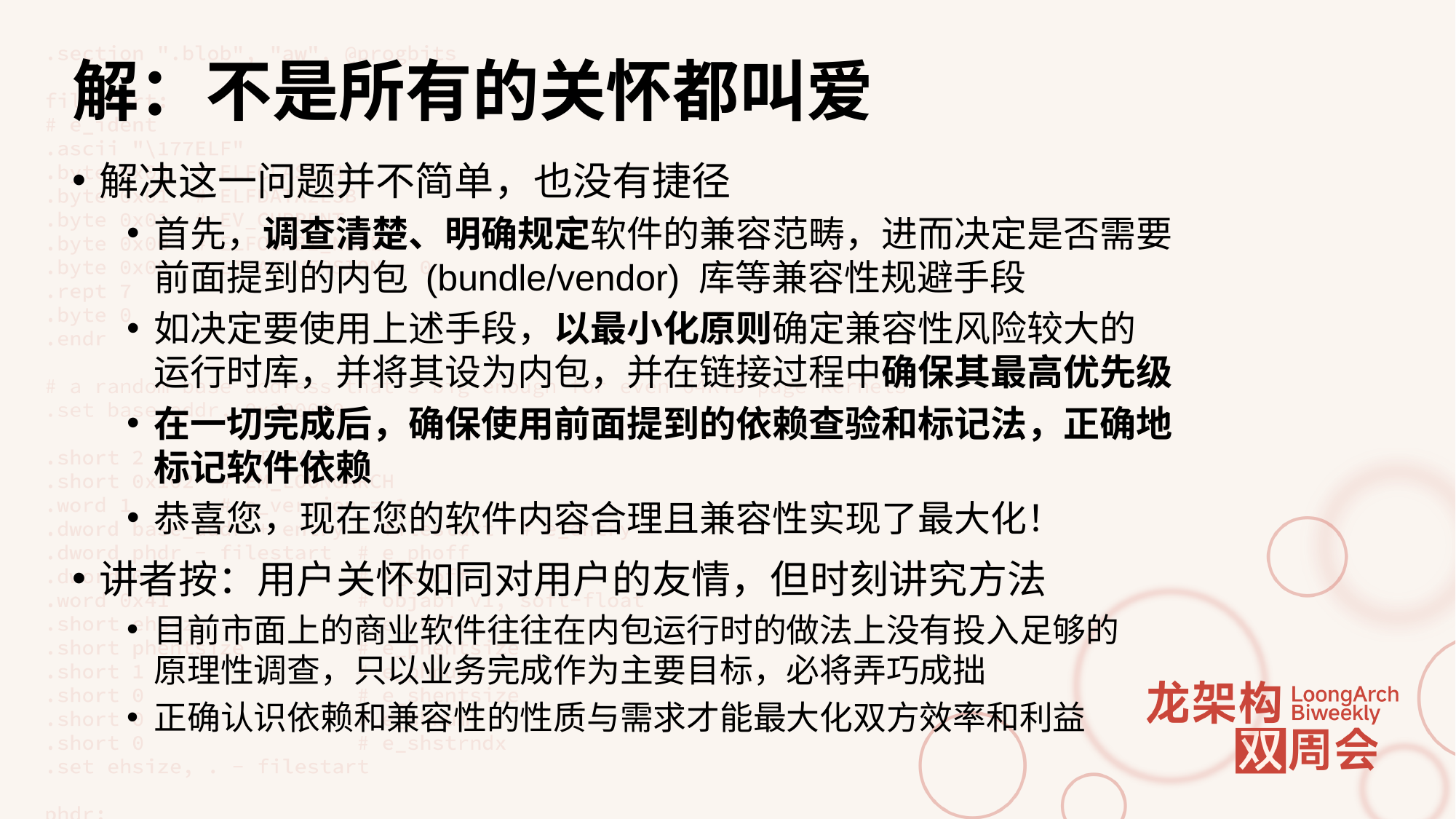

# 解：不是所有的关怀都叫爱
解决这一问题并不简单，也没有捷径
首先，调查清楚、明确规定软件的兼容范畴，进而决定是否需要前面提到的内包 (bundle/vendor) 库等兼容性规避手段
如决定要使用上述手段，以最小化原则确定兼容性风险较大的
运行时库，并将其设为内包，并在链接过程中确保其最高优先级
在一切完成后，确保使用前面提到的依赖查验和标记法，正确地标记软件依赖
恭喜您，现在您的软件内容合理且兼容性实现了最大化！
讲者按：用户关怀如同对用户的友情，但时刻讲究方法
目前市面上的商业软件往往在内包运行时的做法上没有投入足够的
原理性调查，只以业务完成作为主要目标，必将弄巧成拙
正确认识依赖和兼容性的性质与需求才能最大化双方效率和利益